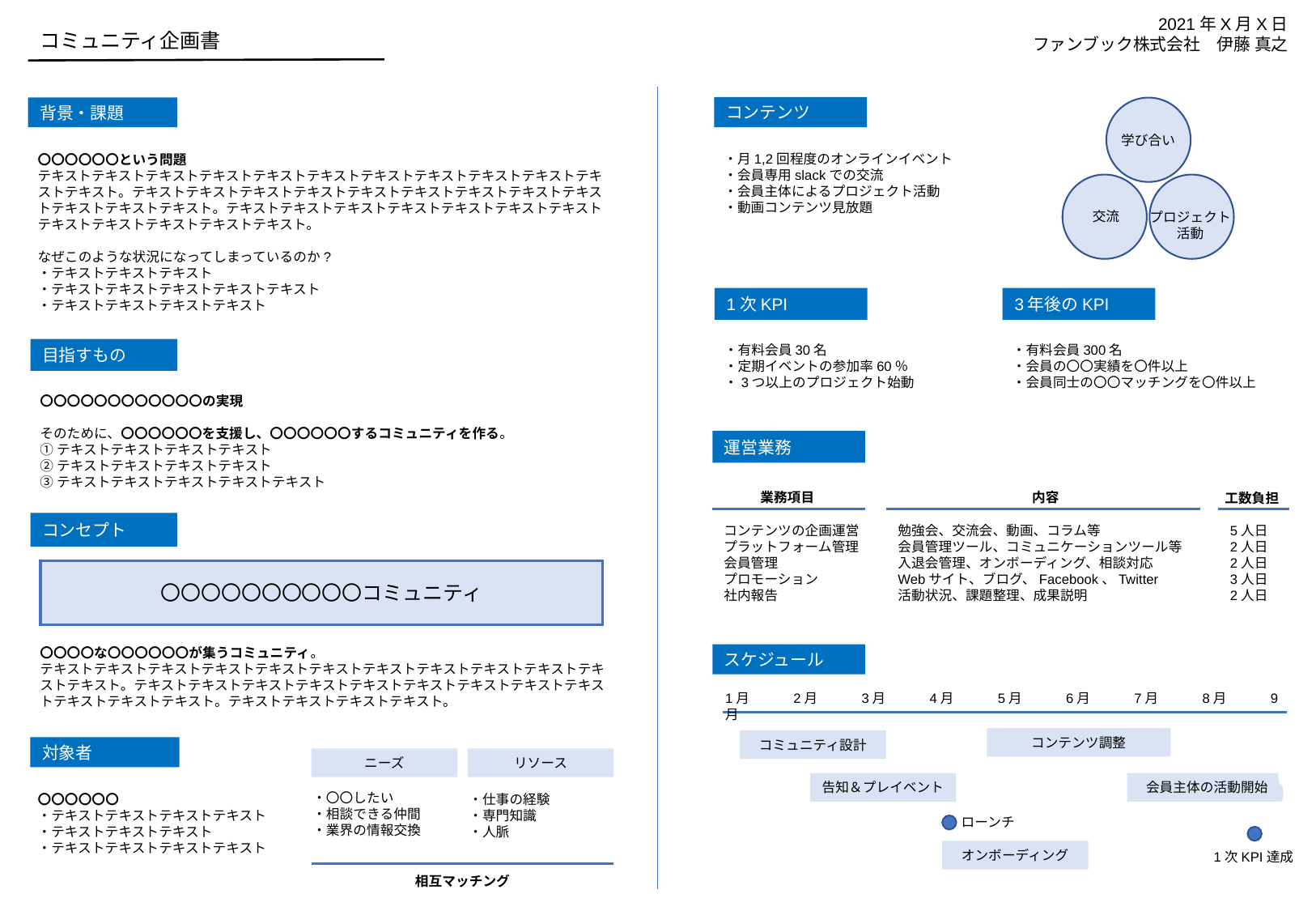

2021年X月X日
ファンブック株式会社　伊藤 真之
コミュニティ企画書
コンテンツ
背景・課題

学び合い
・月1,2回程度のオンラインイベント
・会員専用slackでの交流
・会員主体によるプロジェクト活動
・動画コンテンツ見放題
〇〇〇〇〇〇という問題
テキストテキストテキストテキストテキストテキストテキストテキストテキストテキストテキストテキスト。テキストテキストテキストテキストテキストテキストテキストテキストテキストテキストテキストテキスト。テキストテキストテキストテキストテキストテキストテキストテキストテキストテキストテキストテキスト。

なぜこのような状況になってしまっているのか?
・テキストテキストテキスト
・テキストテキストテキストテキストテキスト
・テキストテキストテキストテキスト

交流
プロジェクト
活動
1次KPI
3年後のKPI
・有料会員30名
・定期イベントの参加率60％
・3つ以上のプロジェクト始動
・有料会員300名
・会員の〇〇実績を〇件以上
・会員同士の〇〇マッチングを〇件以上
目指すもの
〇〇〇〇〇〇〇〇〇〇〇〇の実現

そのために、〇〇〇〇〇〇を支援し、〇〇〇〇〇〇するコミュニティを作る。
①テキストテキストテキストテキスト
②テキストテキストテキストテキスト
③テキストテキストテキストテキストテキスト
運営業務
内容
業務項目
工数負担
コンセプト
コンテンツの企画運営
プラットフォーム管理
会員管理
プロモーション
社内報告
勉強会、交流会、動画、コラム等
会員管理ツール、コミュニケーションツール等
入退会管理、オンボーディング、相談対応
Webサイト、ブログ、Facebook、Twitter
活動状況、課題整理、成果説明
5人日
2人日
2人日
3人日
2人日
〇〇〇〇〇〇〇〇〇〇コミュニティ
〇〇〇〇な〇〇〇〇〇〇が集うコミュニティ。
テキストテキストテキストテキストテキストテキストテキストテキストテキストテキストテキストテキスト。テキストテキストテキストテキストテキストテキストテキストテキストテキストテキストテキストテキスト。テキストテキストテキストテキスト。
スケジュール
1月　　　2月　　　3月　　　4月　　　5月　　　6月　　　7月　　　8月　　　9月
コンテンツ調整
コミュニティ設計
対象者
ニーズ
リソース

告知＆プレイベント
会員主体の活動開始
・〇〇したい
・相談できる仲間
・業界の情報交換
・仕事の経験
・専門知識
・人脈

〇〇〇〇〇〇
・テキストテキストテキストテキスト
・テキストテキストテキスト
・テキストテキストテキストテキスト
ローンチ

オンボーディング
1次KPI達成
相互マッチング